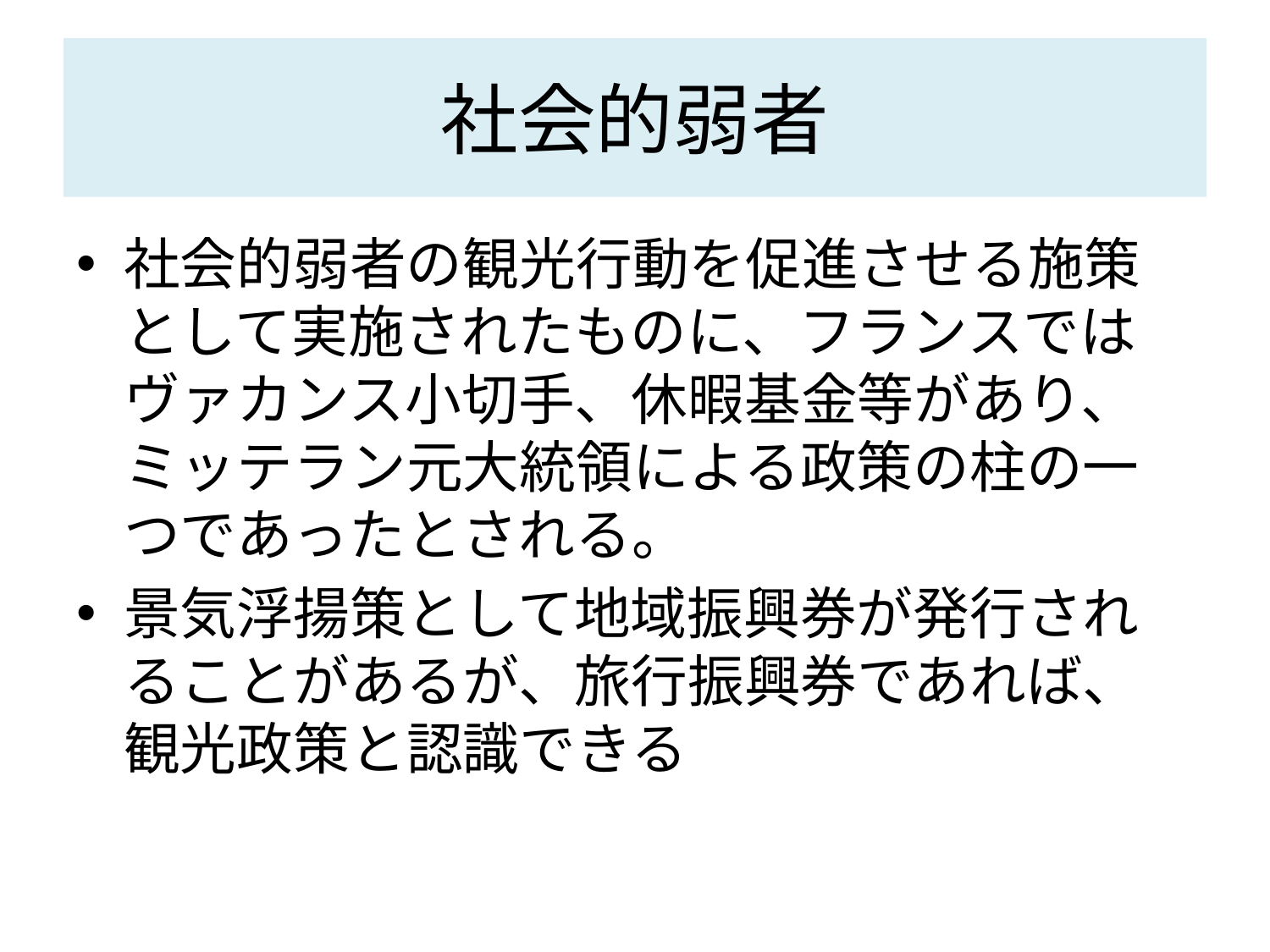

# 社会的弱者
社会的弱者の観光行動を促進させる施策として実施されたものに、フランスではヴァカンス小切手、休暇基金等があり、ミッテラン元大統領による政策の柱の一つであったとされる。
景気浮揚策として地域振興券が発行されることがあるが、旅行振興券であれば、観光政策と認識できる